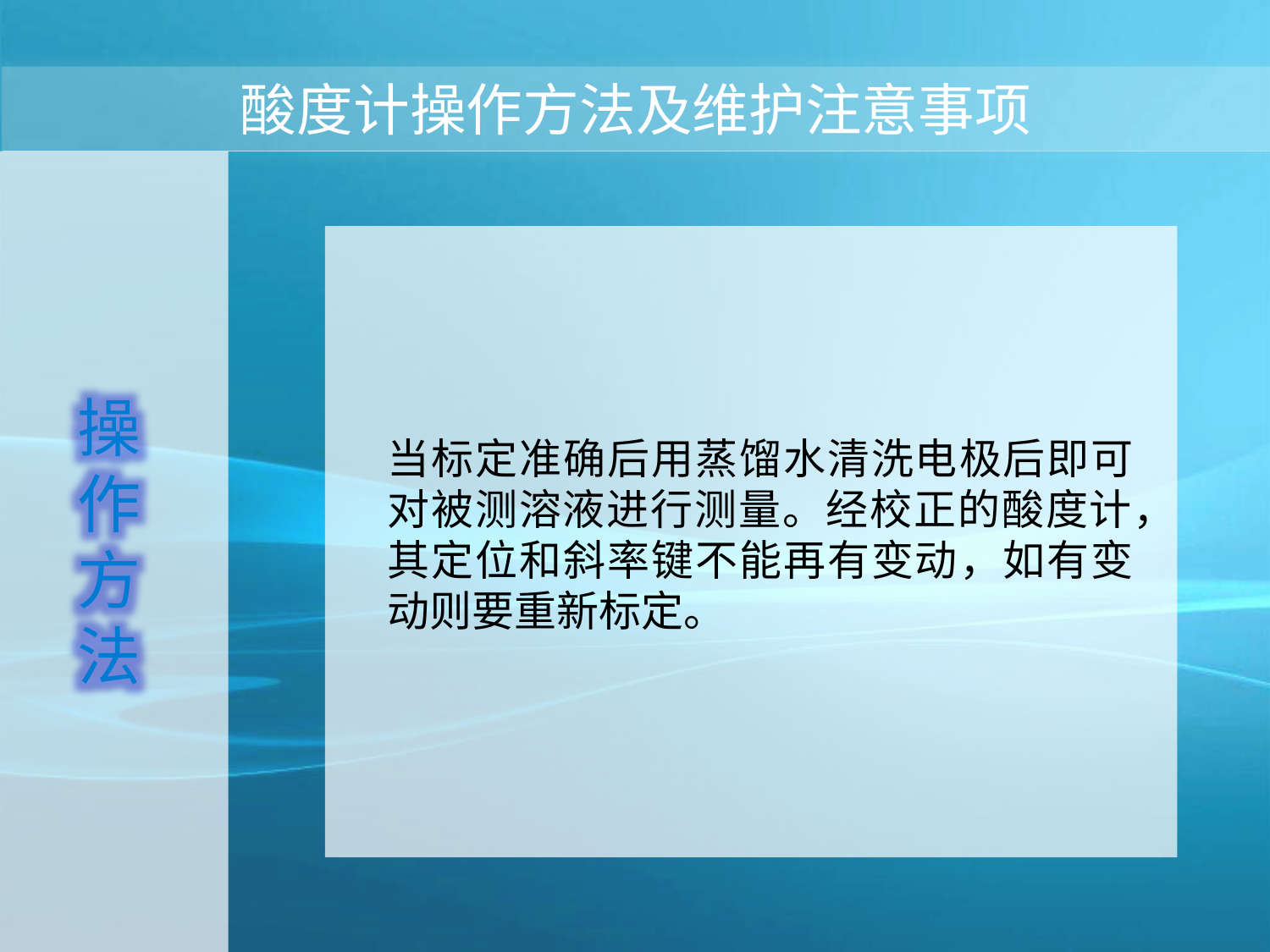

# 酸度计操作方法及维护注意事项

操作方法
当标定准确后用蒸馏水清洗电极后即可对被测溶液进行测量。经校正的酸度计，其定位和斜率键不能再有变动，如有变动则要重新标定。